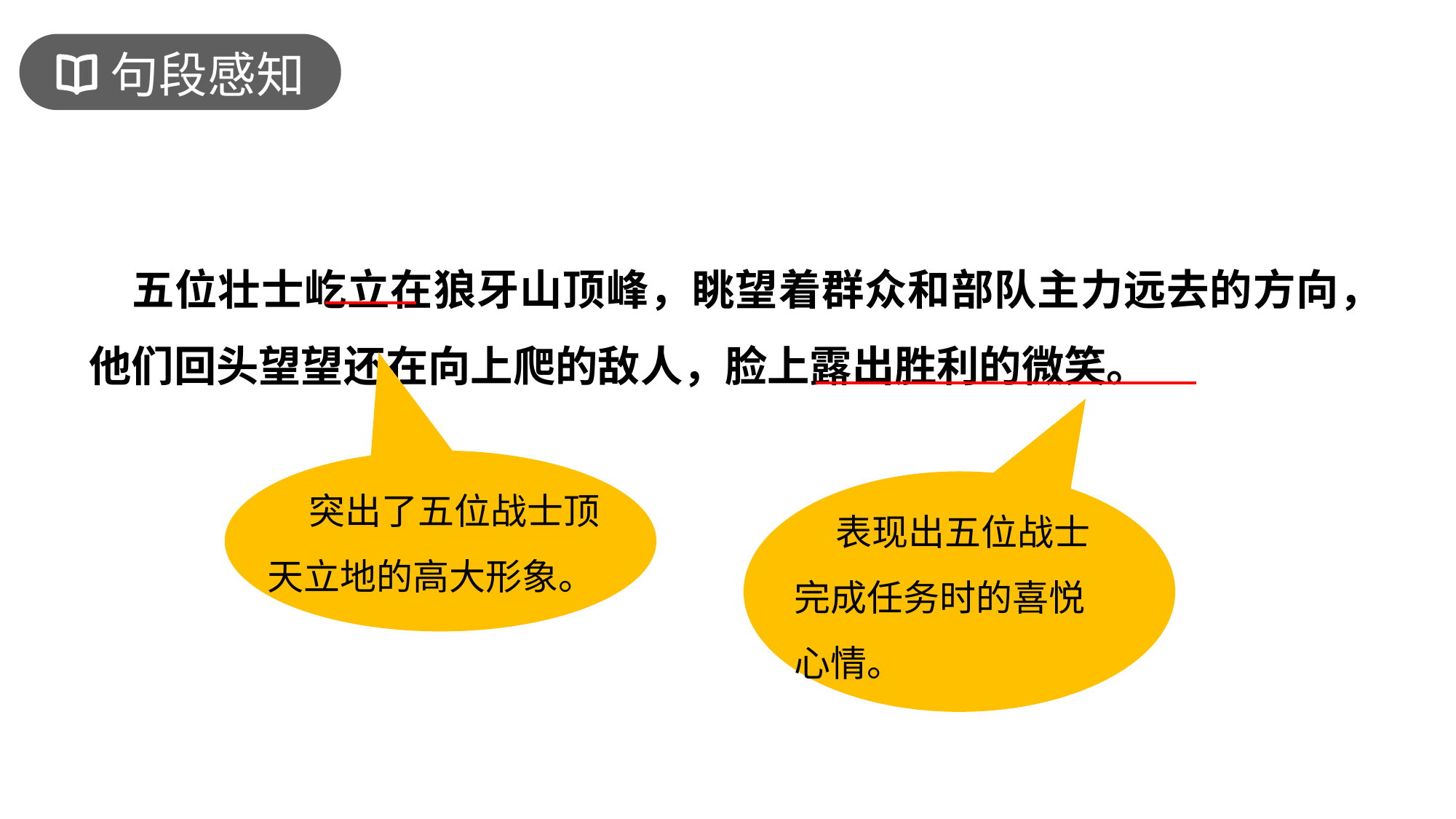

句段感知
   五位壮士屹立在狼牙山顶峰，眺望着群众和部队主力远去的方向，他们回头望望还在向上爬的敌人，脸上露出胜利的微笑。

    突出了五位战士顶天立地的高大形象。

    表现出五位战士完成任务时的喜悦心情。